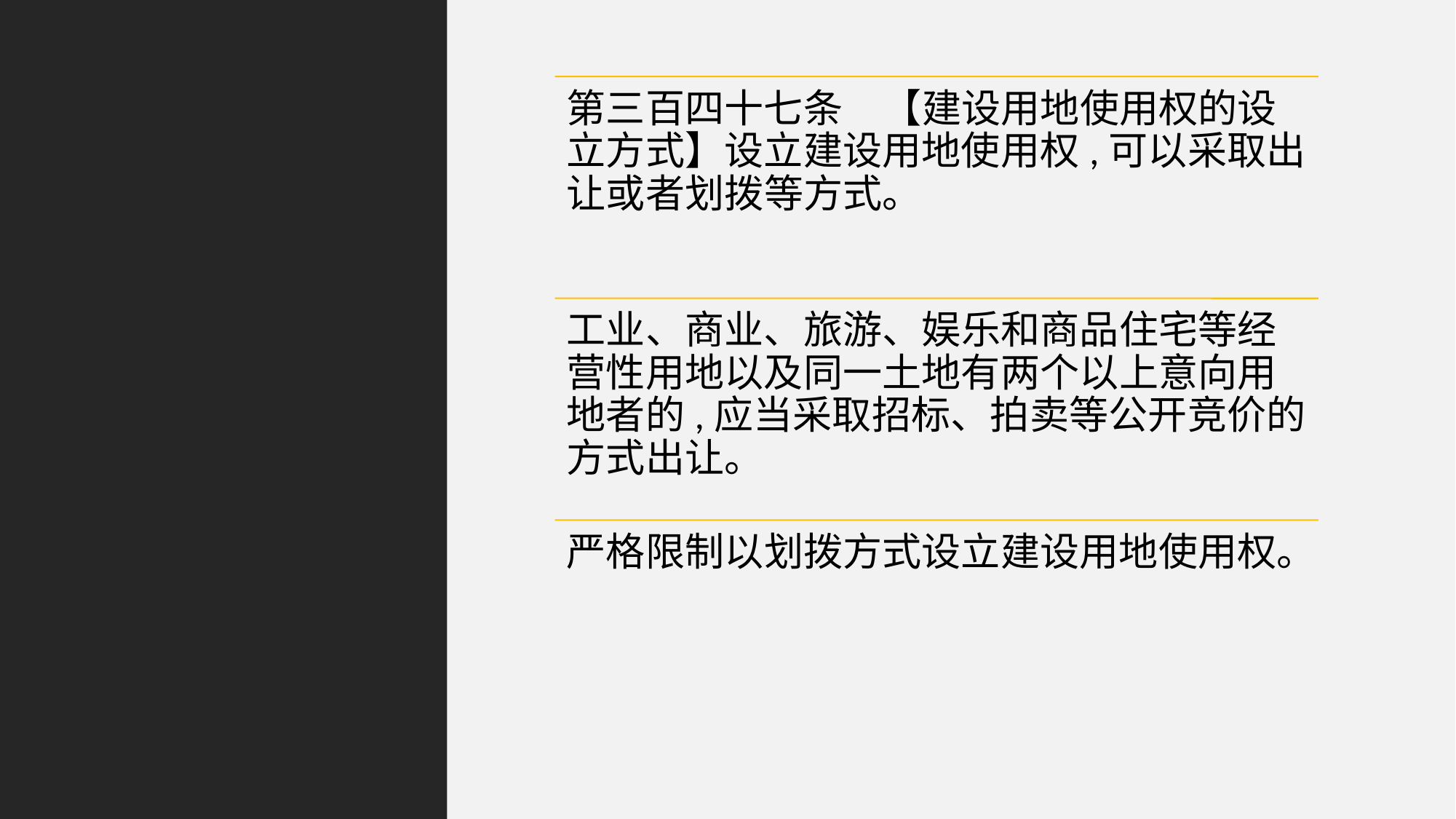

第三百四十七条　【建设用地使用权的设立方式】设立建设用地使用权,可以采取出让或者划拨等方式。
工业、商业、旅游、娱乐和商品住宅等经营性用地以及同一土地有两个以上意向用地者的,应当采取招标、拍卖等公开竞价的方式出让。
严格限制以划拨方式设立建设用地使用权。